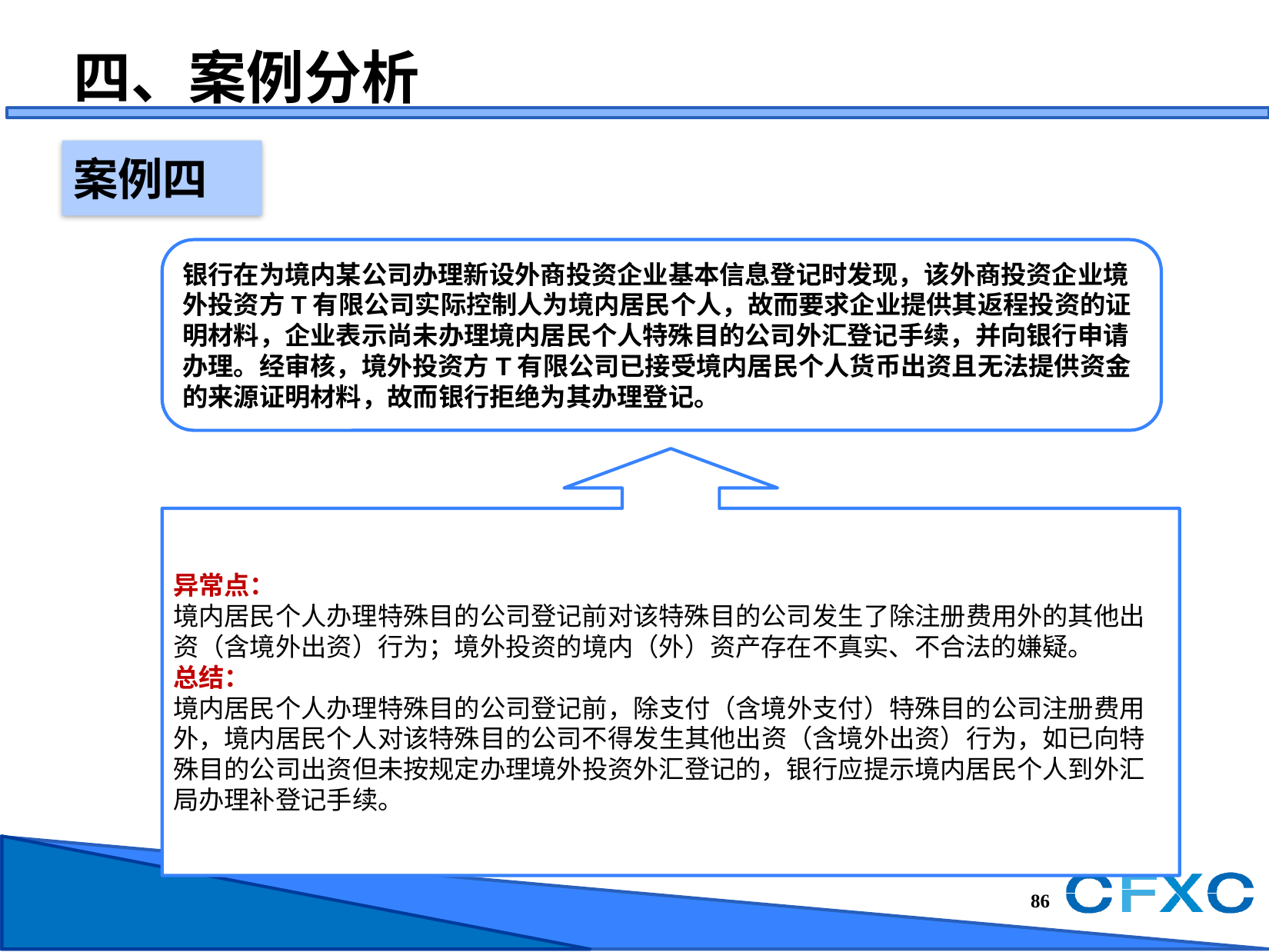

四、案例分析
案例四
银行在为境内某公司办理新设外商投资企业基本信息登记时发现，该外商投资企业境外投资方T有限公司实际控制人为境内居民个人，故而要求企业提供其返程投资的证明材料，企业表示尚未办理境内居民个人特殊目的公司外汇登记手续，并向银行申请办理。经审核，境外投资方T有限公司已接受境内居民个人货币出资且无法提供资金的来源证明材料，故而银行拒绝为其办理登记。
异常点：
境内居民个人办理特殊目的公司登记前对该特殊目的公司发生了除注册费用外的其他出资（含境外出资）行为；境外投资的境内（外）资产存在不真实、不合法的嫌疑。
总结：
境内居民个人办理特殊目的公司登记前，除支付（含境外支付）特殊目的公司注册费用外，境内居民个人对该特殊目的公司不得发生其他出资（含境外出资）行为，如已向特殊目的公司出资但未按规定办理境外投资外汇登记的，银行应提示境内居民个人到外汇局办理补登记手续。
86